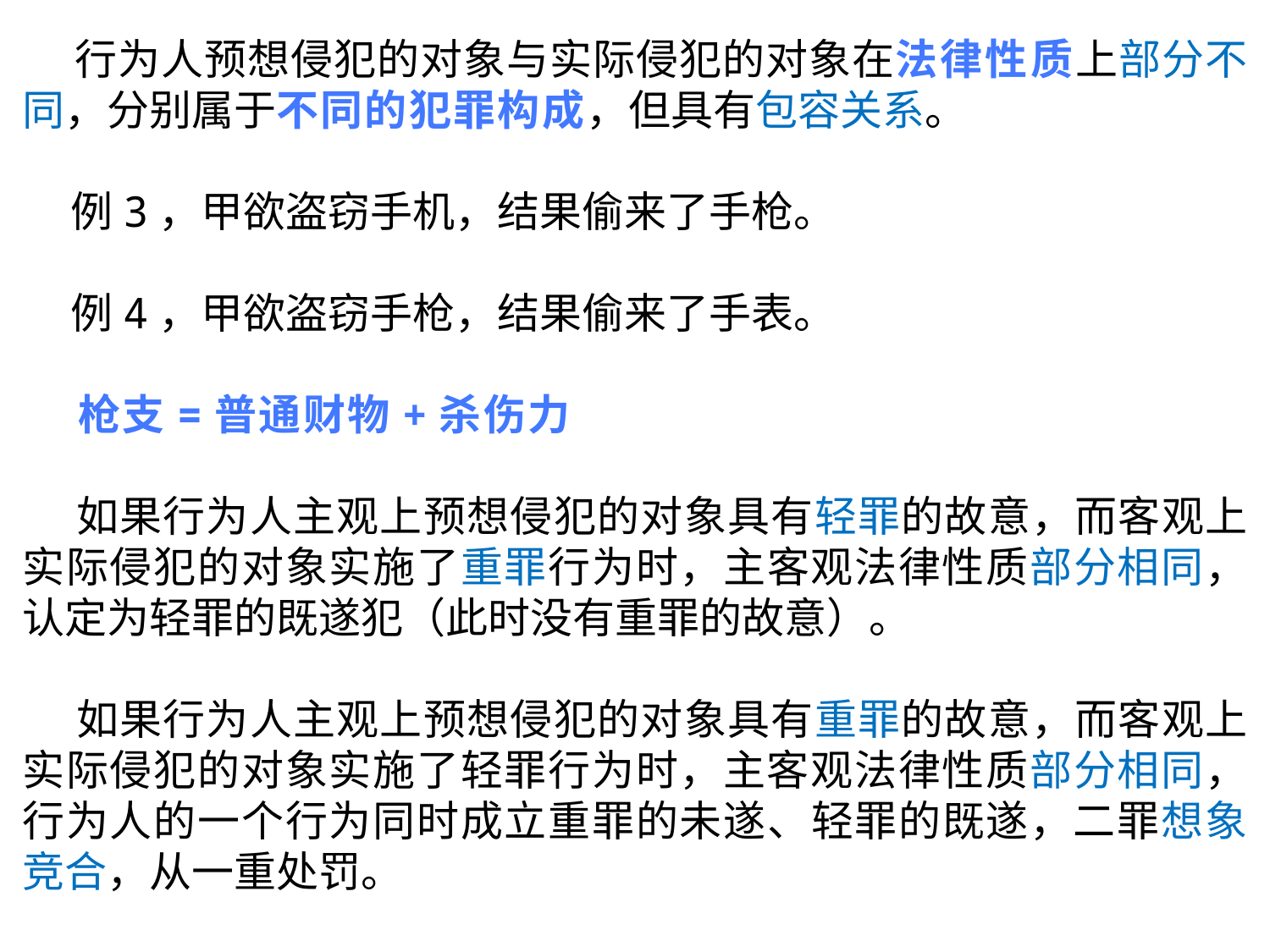

行为人预想侵犯的对象与实际侵犯的对象在法律性质上部分不同，分别属于不同的犯罪构成，但具有包容关系。

    例3，甲欲盗窃手机，结果偷来了手枪。

    例4，甲欲盗窃手枪，结果偷来了手表。

    枪支=普通财物+杀伤力

    如果行为人主观上预想侵犯的对象具有轻罪的故意，而客观上实际侵犯的对象实施了重罪行为时，主客观法律性质部分相同，认定为轻罪的既遂犯（此时没有重罪的故意）。

    如果行为人主观上预想侵犯的对象具有重罪的故意，而客观上实际侵犯的对象实施了轻罪行为时，主客观法律性质部分相同，行为人的一个行为同时成立重罪的未遂、轻罪的既遂，二罪想象竞合，从一重处罚。